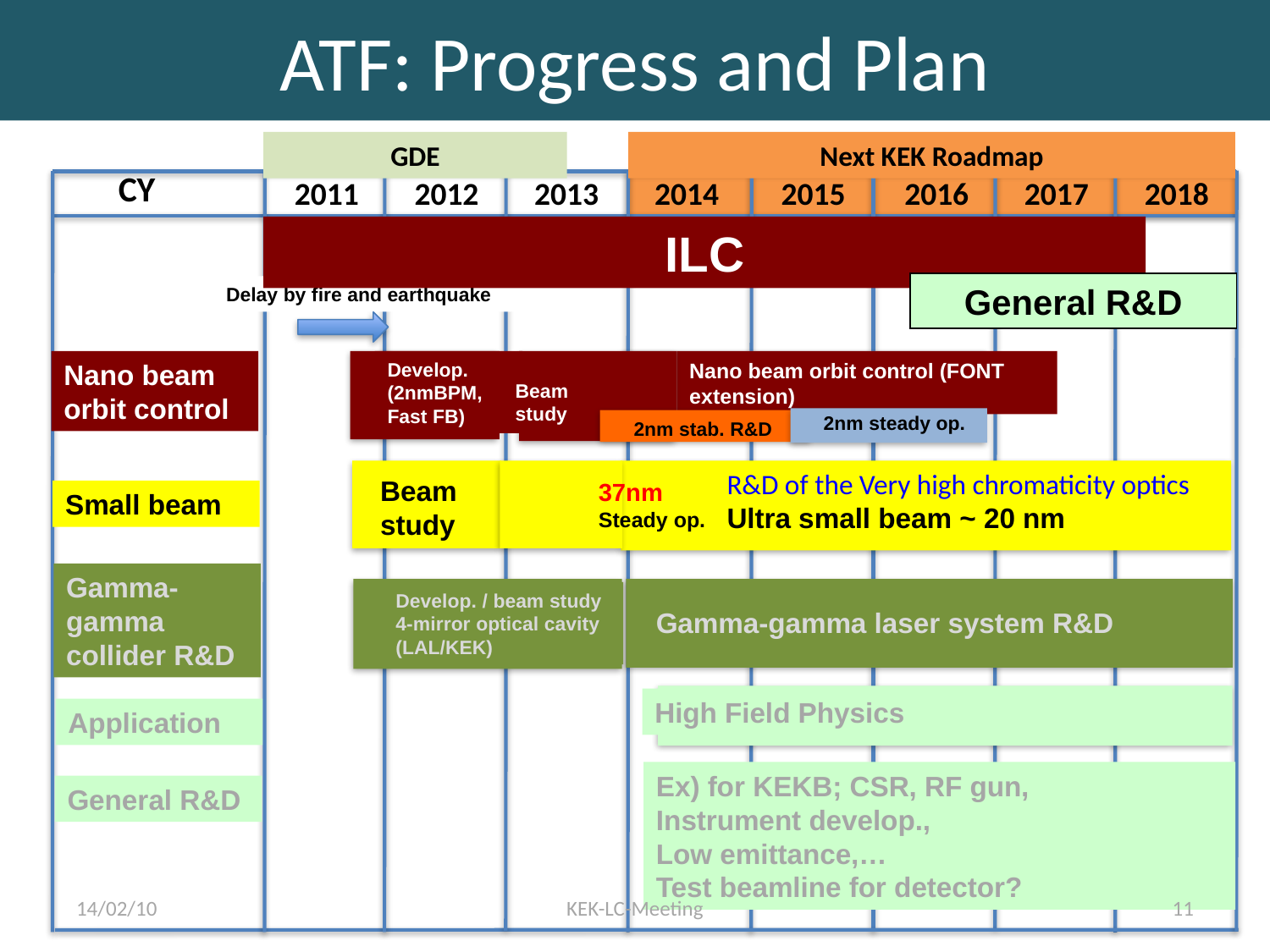

# ATF: Progress and Plan
ATF長期計画(案)

GDE
Next KEK Roadmap
CY
2011
2012
2013
2014
2015
2016
2017
2018

ILC
General R&D
Delay by fire and earthquake

Nano beam orbit control

Develop.(2nmBPM, Fast FB)

Nano beam orbit control (FONT extension)
Beam study
2nm steady op.

2nm stab. R&D

R&D of the Very high chromaticity optics
Ultra small beam ~ 20 nm
Beam study
37nm
Steady op.
Small beam
Gamma-gamma collider R&D

Develop. / beam study
4-mirror optical cavity (LAL/KEK)
Gamma-gamma laser system R&D

High Field Physics
Application
Ex) for KEKB; CSR, RF gun,
Instrument develop.,
Low emittance,…
Test beamline for detector?
General R&D
14/02/10
KEK-LC-Meeting
11